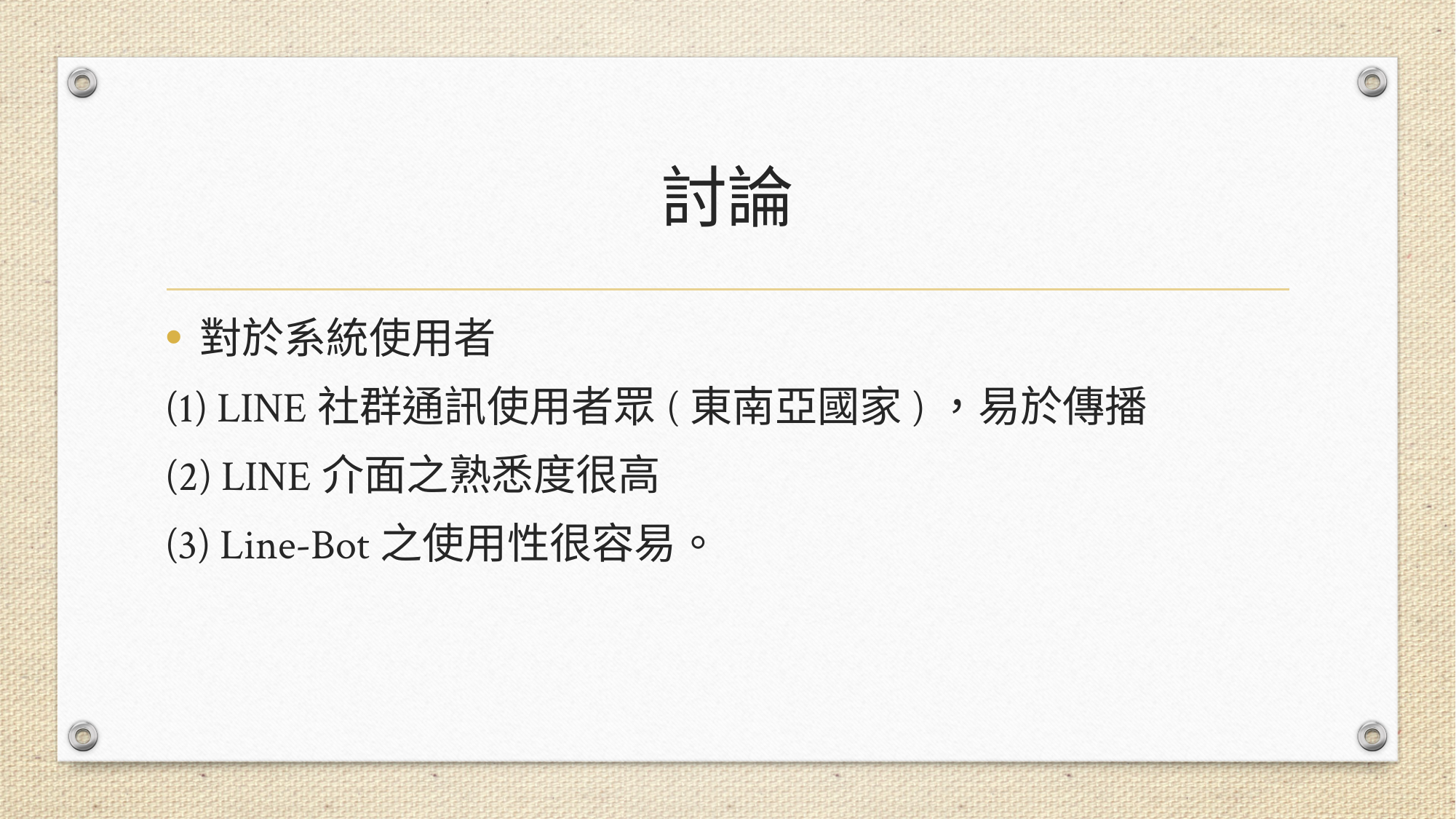

# 討論
對於系統使用者
(1) LINE社群通訊使用者眾(東南亞國家)，易於傳播
(2) LINE介面之熟悉度很高
(3) Line-Bot之使用性很容易。